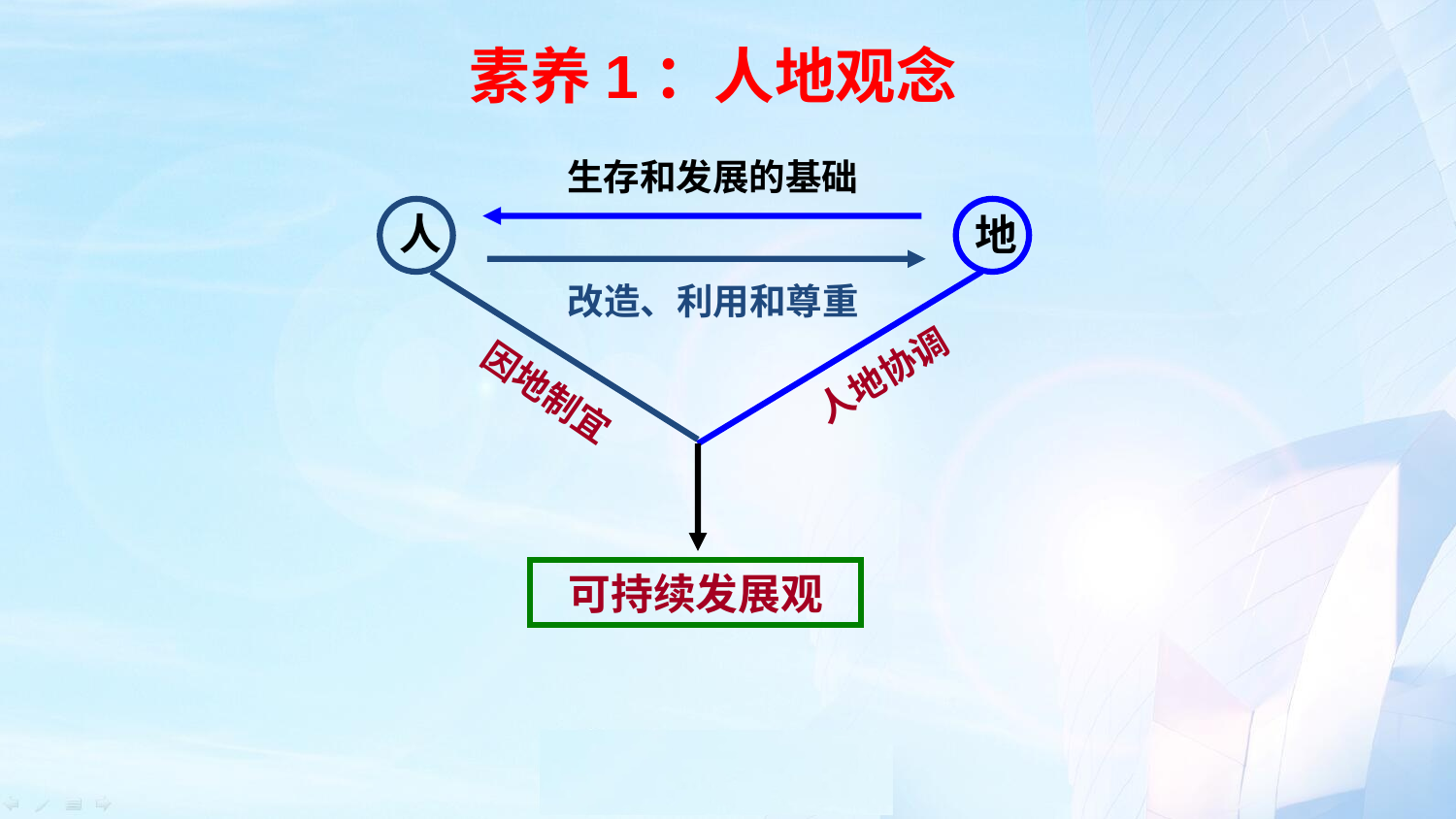

素养1：人地观念
生存和发展的基础

人
地

改造、利用和尊重
人地协调
因地制宜

可持续发展观